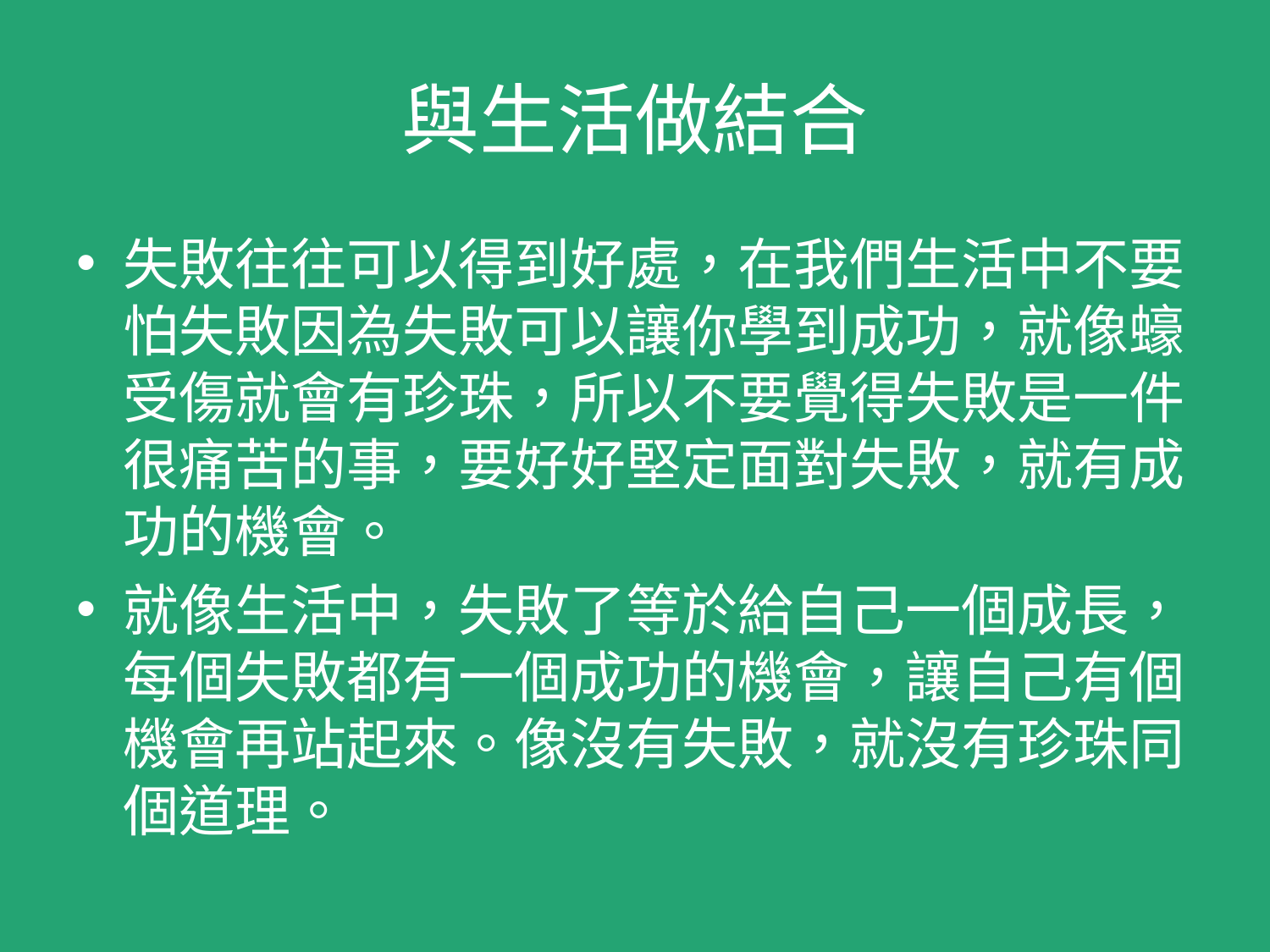

# 與生活做結合
失敗往往可以得到好處，在我們生活中不要怕失敗因為失敗可以讓你學到成功，就像蠔受傷就會有珍珠，所以不要覺得失敗是一件很痛苦的事，要好好堅定面對失敗，就有成功的機會。
就像生活中，失敗了等於給自己一個成長，每個失敗都有一個成功的機會，讓自己有個機會再站起來。像沒有失敗，就沒有珍珠同個道理。